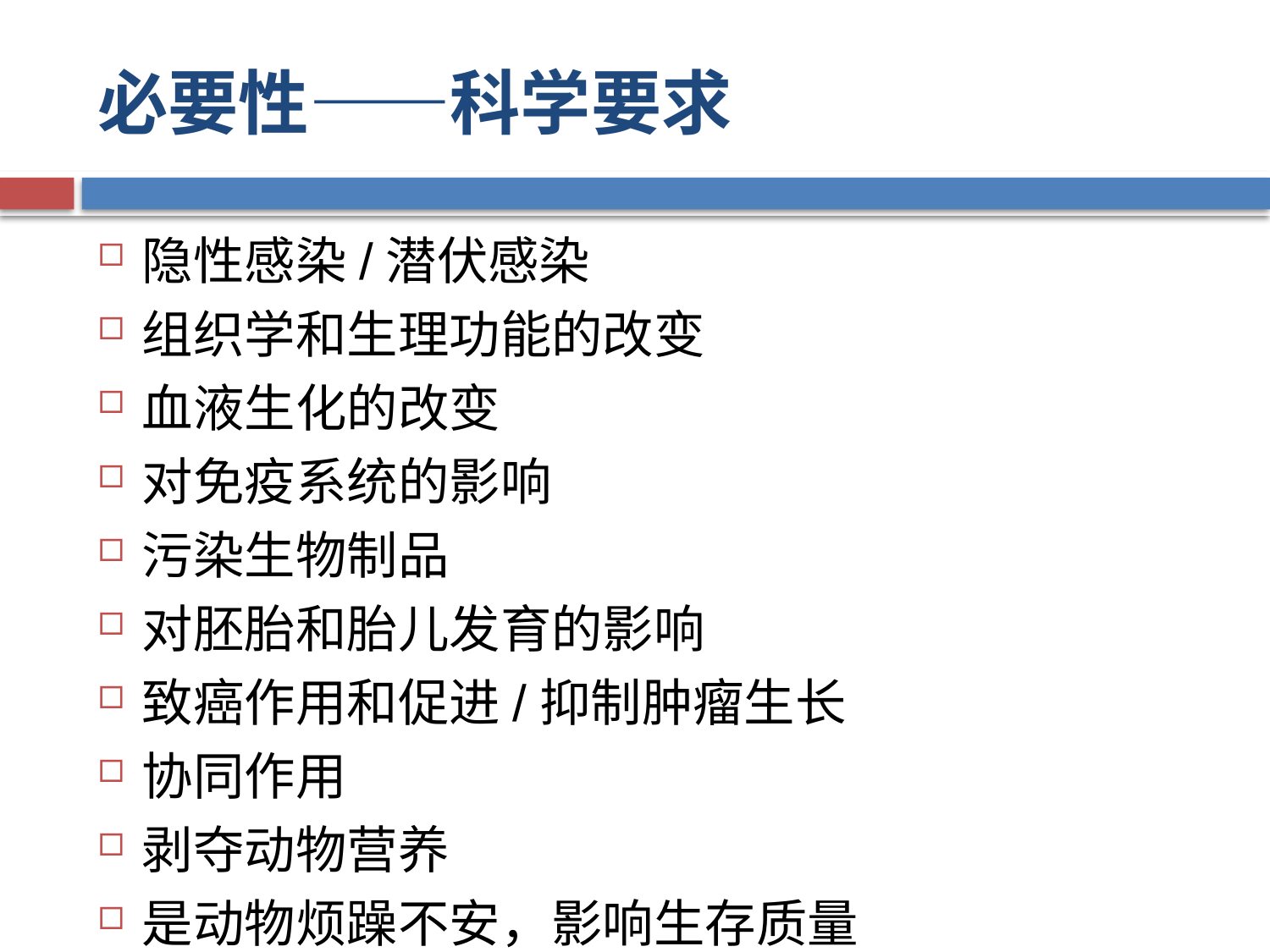

# 必要性——科学要求
隐性感染/潜伏感染
组织学和生理功能的改变
血液生化的改变
对免疫系统的影响
污染生物制品
对胚胎和胎儿发育的影响
致癌作用和促进/抑制肿瘤生长
协同作用
剥夺动物营养
是动物烦躁不安，影响生存质量